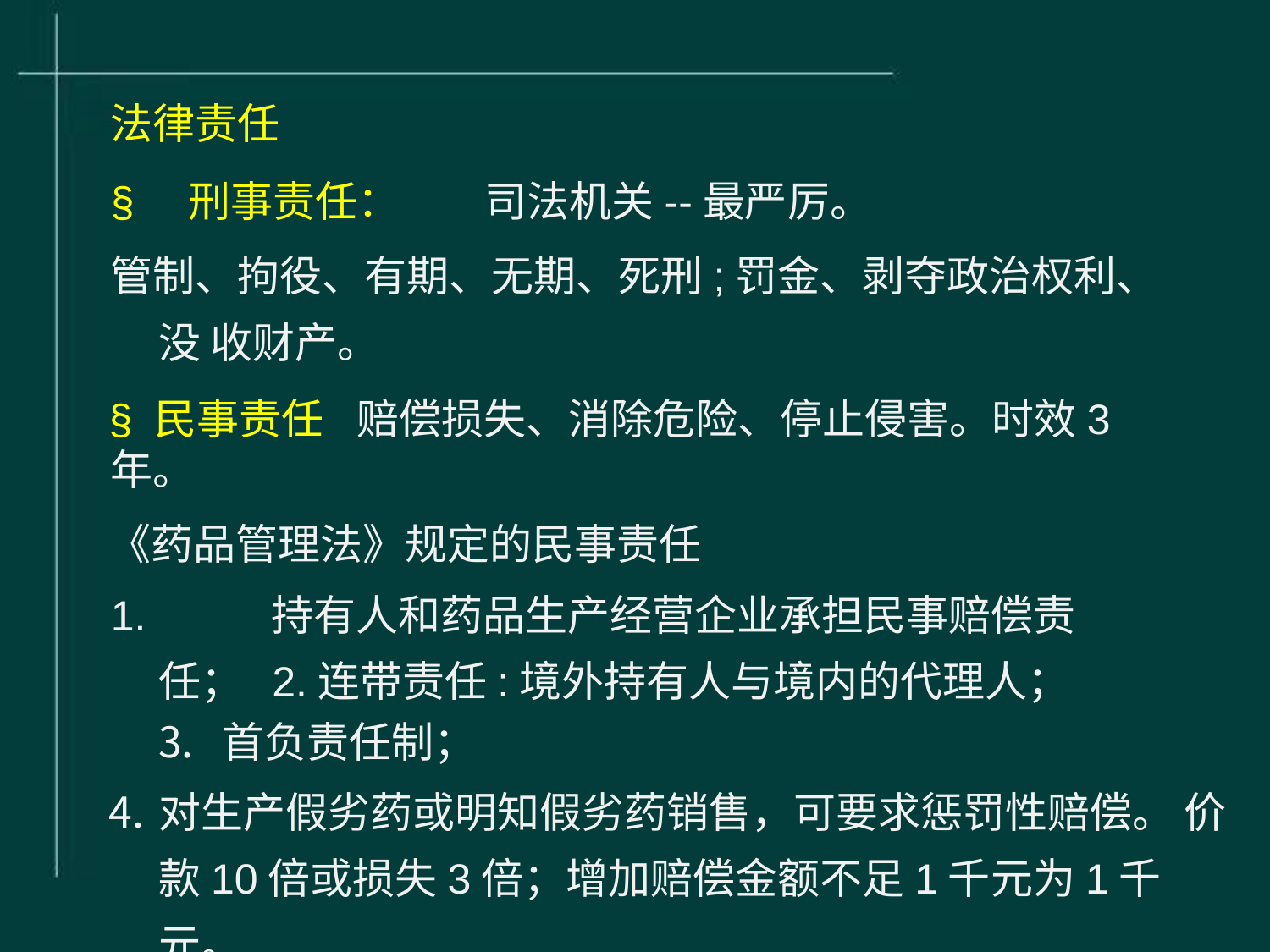

法律责任
§	刑事责任：	司法机关--最严厉。
管制、拘役、有期、无期、死刑;罚金、剥夺政治权利、没 收财产。
§ 民事责任	赔偿损失、消除危险、停止侵害。时效3年。
《药品管理法》规定的民事责任
1.	持有人和药品生产经营企业承担民事赔偿责任；  2.连带责任:境外持有人与境内的代理人；
首负责任制；
对生产假劣药或明知假劣药销售，可要求惩罚性赔偿。 价款10倍或损失3倍；增加赔偿金额不足1千元为1千元。